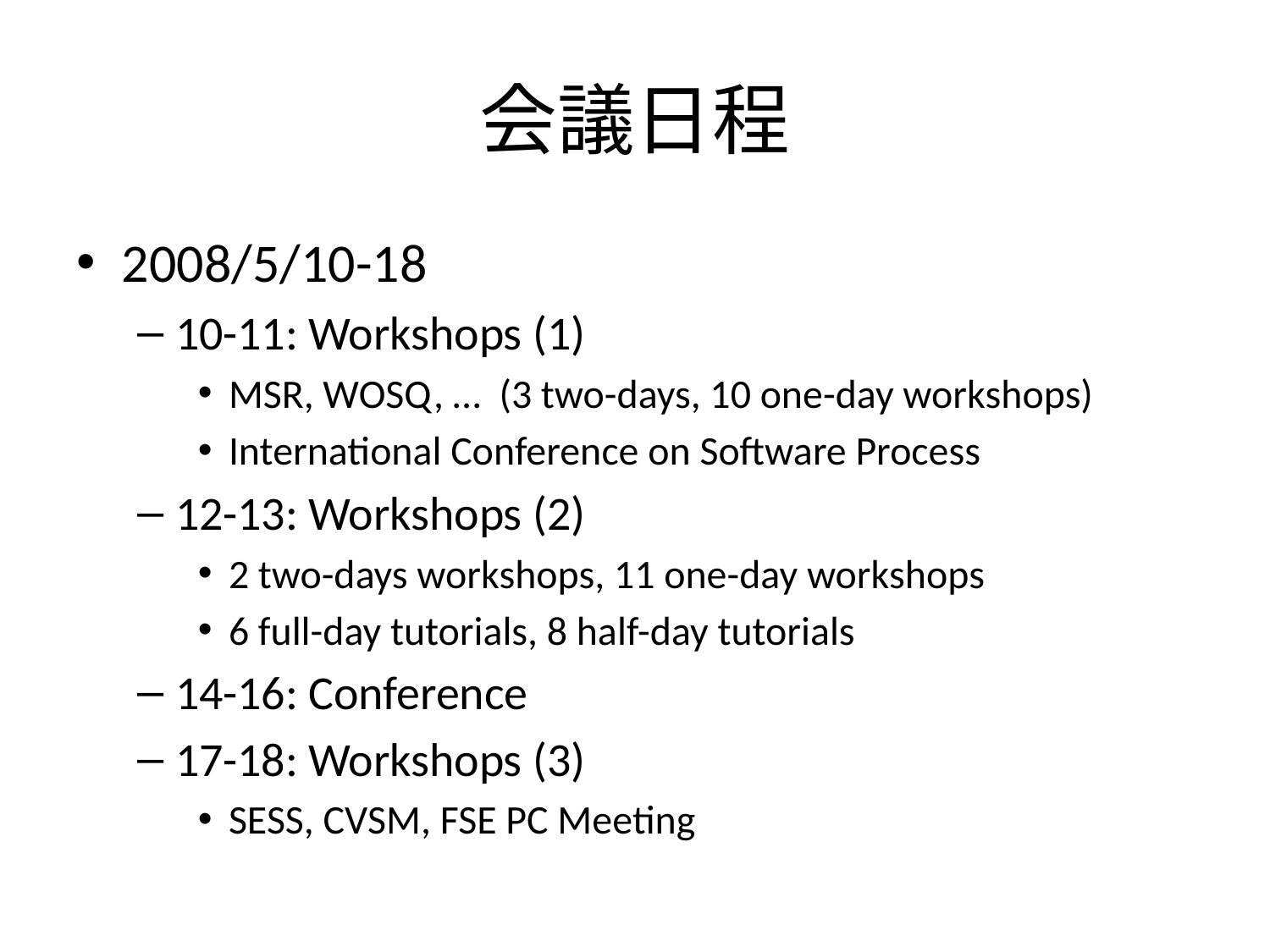

# 会議日程
2008/5/10-18
10-11: Workshops (1)
MSR, WOSQ, …  (3 two-days, 10 one-day workshops)
International Conference on Software Process
12-13: Workshops (2)
2 two-days workshops, 11 one-day workshops
6 full-day tutorials, 8 half-day tutorials
14-16: Conference
17-18: Workshops (3)
SESS, CVSM, FSE PC Meeting